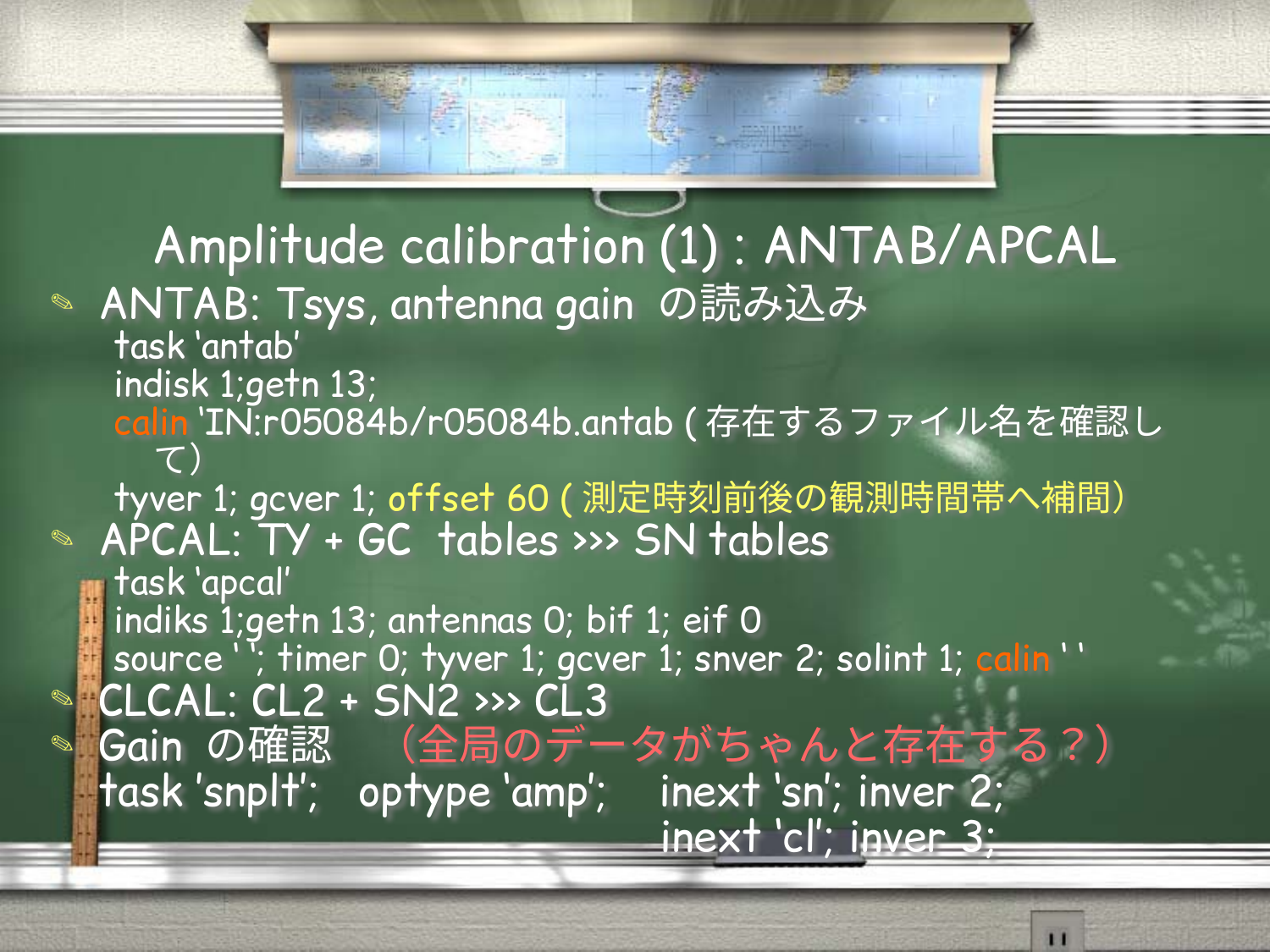

# Amplitude calibration (1) : ANTAB/APCAL
ANTAB: Tsys, antenna gain の読み込み
task ‘antab’
indisk 1;getn 13;
calin ‘IN:r05084b/r05084b.antab (存在するファイル名を確認して）
tyver 1; gcver 1; offset 60 (測定時刻前後の観測時間帯へ補間）
APCAL: TY + GC  tables >>> SN tables
task ‘apcal’
indiks 1;getn 13; antennas 0; bif 1; eif 0
source ‘ ‘; timer 0; tyver 1; gcver 1; snver 2; solint 1; calin ‘ ‘
CLCAL: CL2 + SN2 >>> CL3
Gain の確認　（全局のデータがちゃんと存在する？）
	task ’snplt’;   optype ‘amp’;    inext ‘sn’; inver 2;
                                                inext ‘cl’; inver 3;